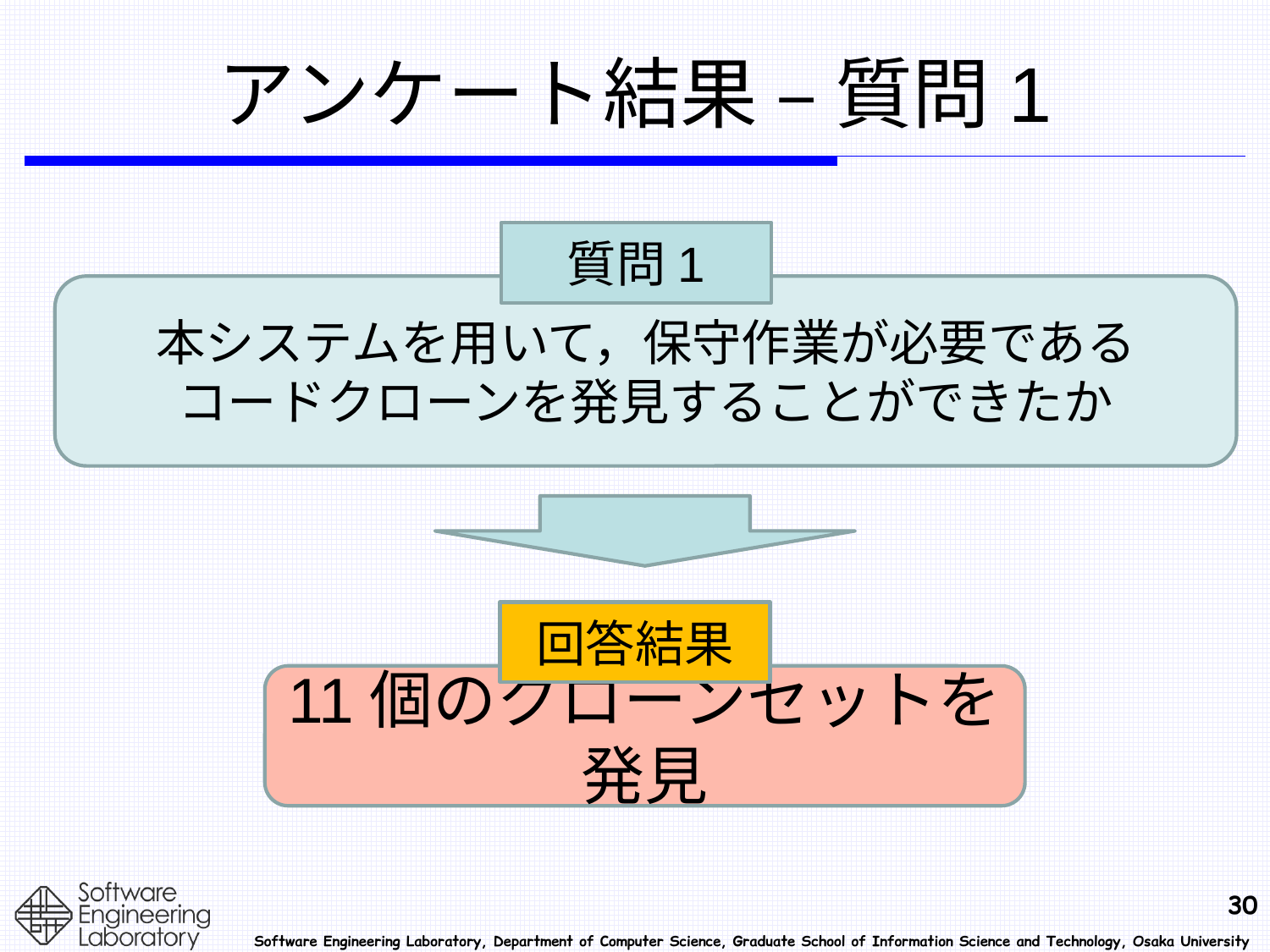

# アンケート結果 – 質問1
質問1
本システムを用いて，保守作業が必要である
コードクローンを発見することができたか

回答結果
11個のクローンセットを発見